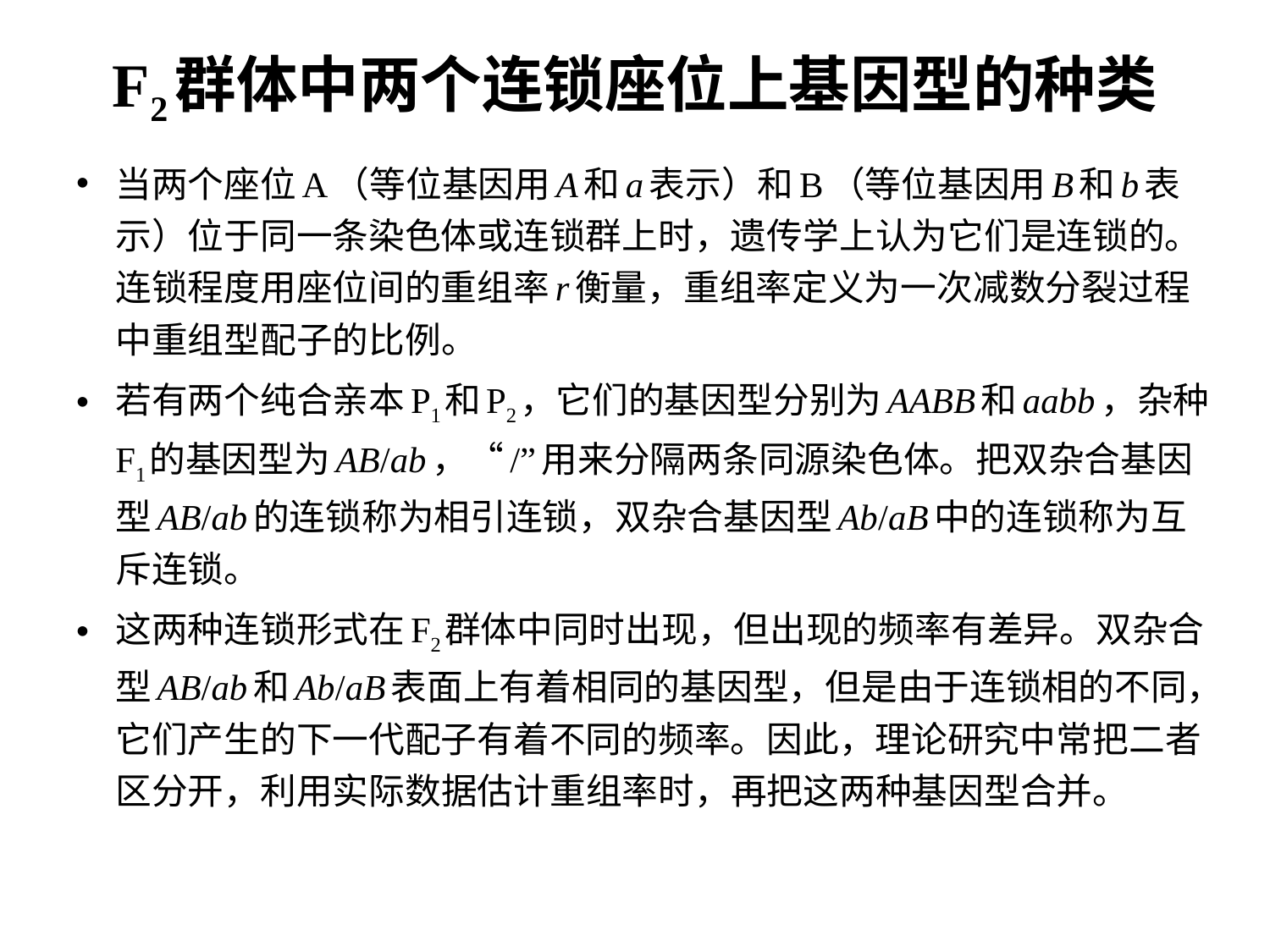

# F2群体中两个连锁座位上基因型的种类
当两个座位A（等位基因用A和a表示）和B（等位基因用B和b表示）位于同一条染色体或连锁群上时，遗传学上认为它们是连锁的。连锁程度用座位间的重组率r衡量，重组率定义为一次减数分裂过程中重组型配子的比例。
若有两个纯合亲本P1和P2，它们的基因型分别为AABB和aabb，杂种F1的基因型为AB/ab，“/”用来分隔两条同源染色体。把双杂合基因型AB/ab的连锁称为相引连锁，双杂合基因型Ab/aB中的连锁称为互斥连锁。
这两种连锁形式在F2群体中同时出现，但出现的频率有差异。双杂合型AB/ab和Ab/aB表面上有着相同的基因型，但是由于连锁相的不同，它们产生的下一代配子有着不同的频率。因此，理论研究中常把二者区分开，利用实际数据估计重组率时，再把这两种基因型合并。